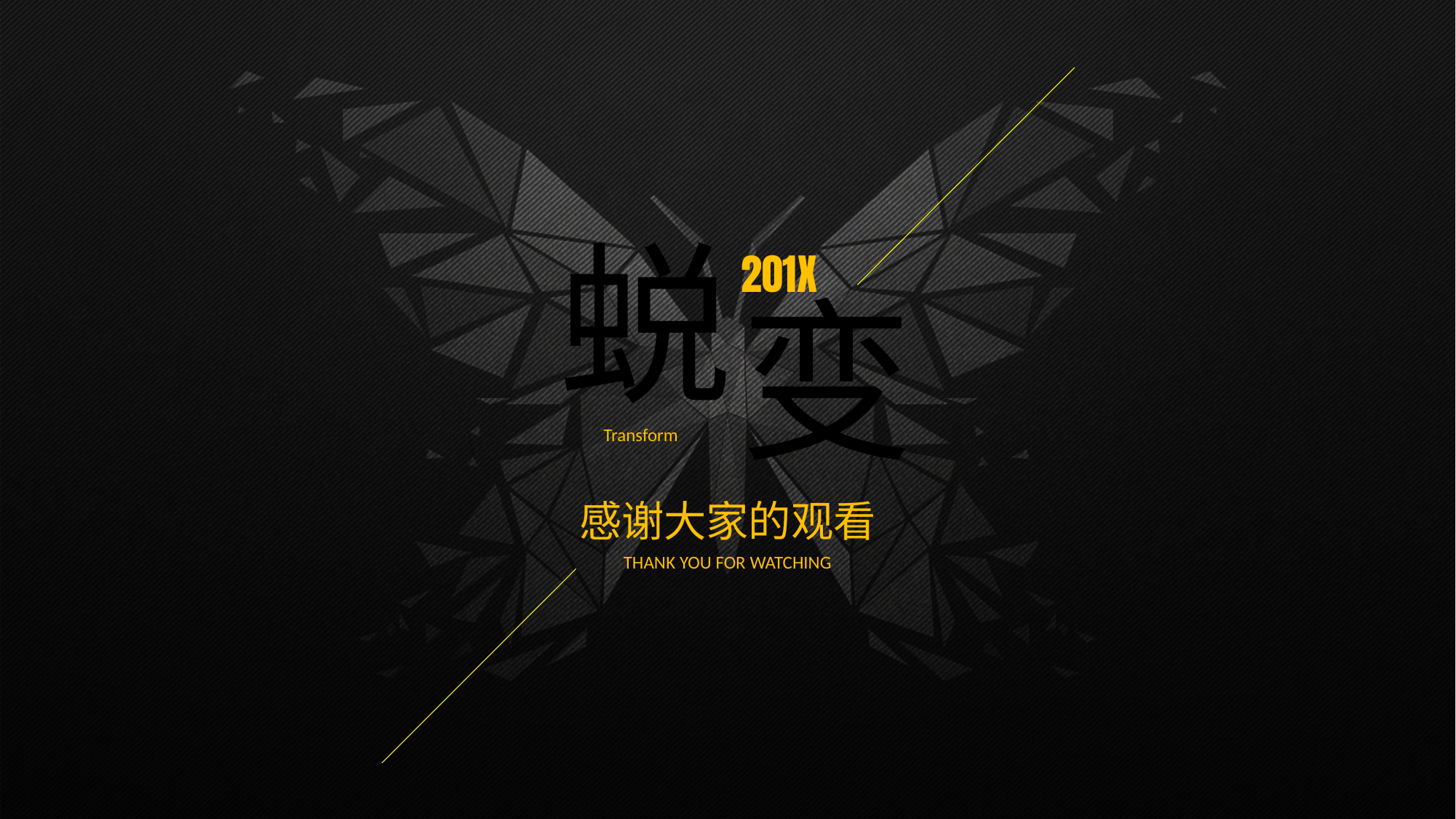

蜕
201X
变
Transform
感谢大家的观看
THANK YOU FOR WATCHING